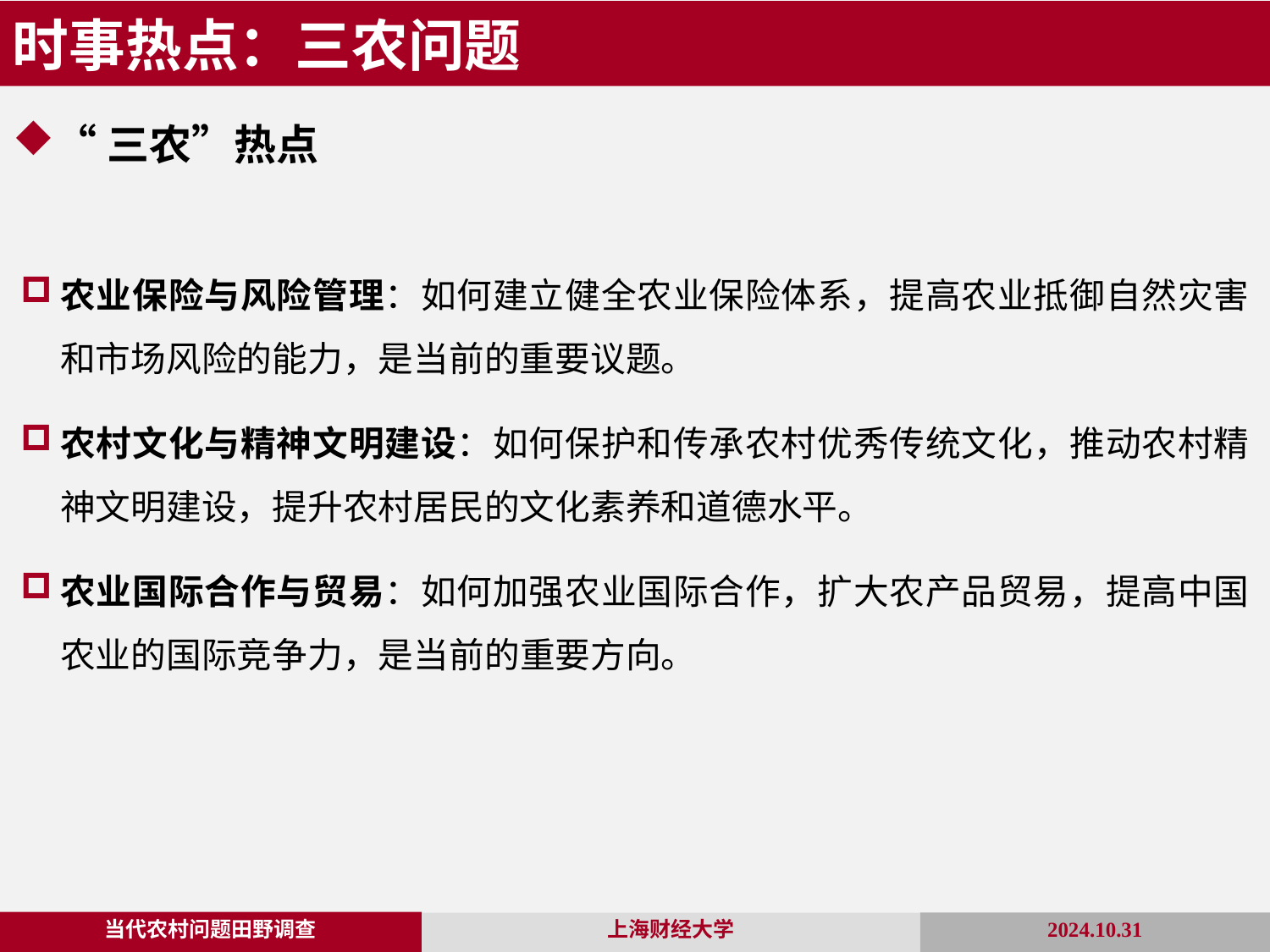

时事热点：三农问题
“三农”热点
农业保险与风险管理：如何建立健全农业保险体系，提高农业抵御自然灾害和市场风险的能力，是当前的重要议题。
农村文化与精神文明建设：如何保护和传承农村优秀传统文化，推动农村精神文明建设，提升农村居民的文化素养和道德水平。
农业国际合作与贸易：如何加强农业国际合作，扩大农产品贸易，提高中国农业的国际竞争力，是当前的重要方向。
当代农村问题田野调查
2024.10.31
上海财经大学